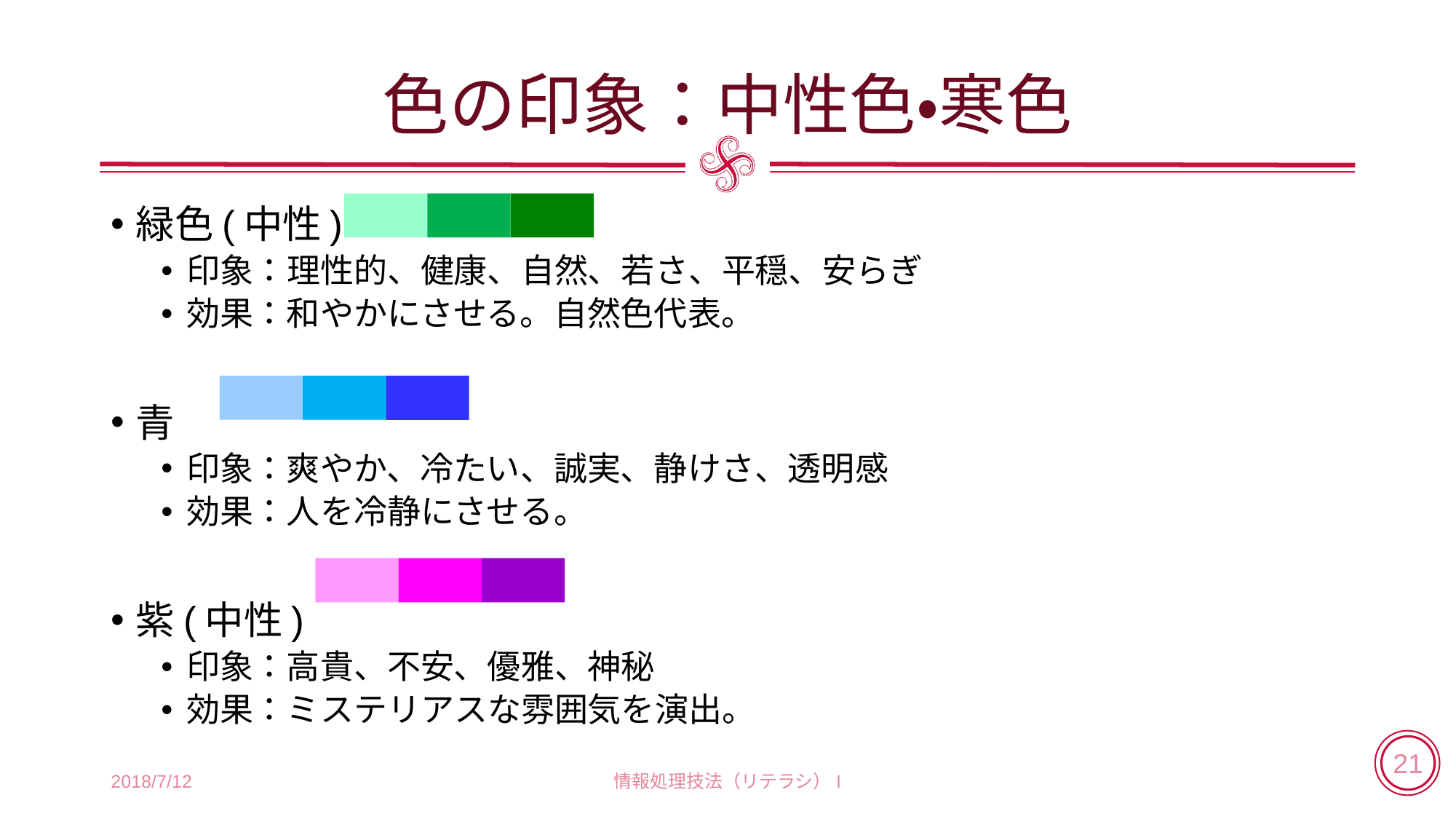

# 色の印象：中性色・寒色

緑色(中性)
印象：理性的、健康、自然、若さ、平穏、安らぎ
効果：和やかにさせる。自然色代表。

青
印象：爽やか、冷たい、誠実、静けさ、透明感
効果：人を冷静にさせる。

紫(中性)
印象：高貴、不安、優雅、神秘
効果：ミステリアスな雰囲気を演出。

2018/7/12
情報処理技法（リテラシ）I